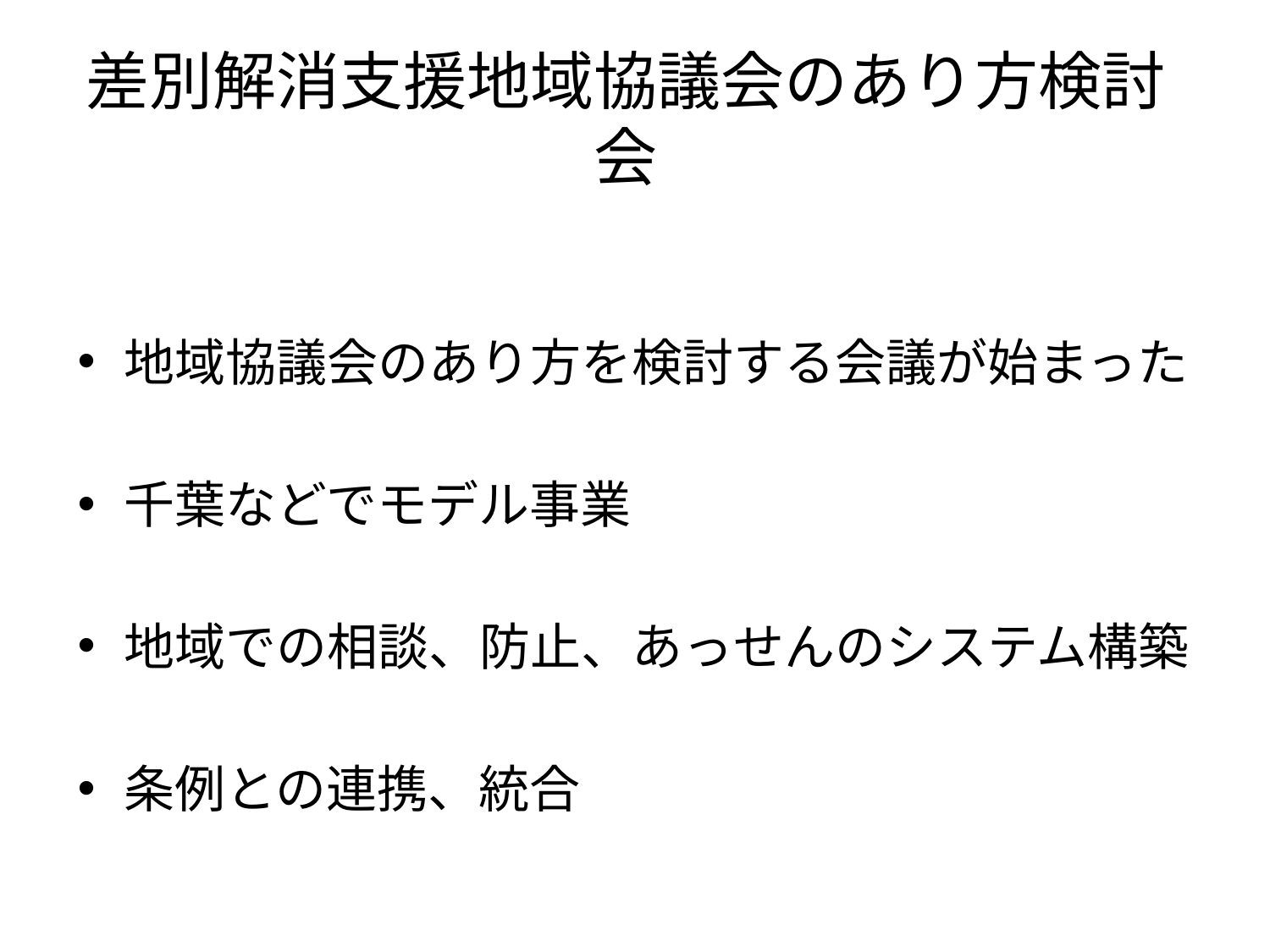

# 差別解消支援地域協議会のあり方検討会
地域協議会のあり方を検討する会議が始まった

千葉などでモデル事業

地域での相談、防止、あっせんのシステム構築

条例との連携、統合